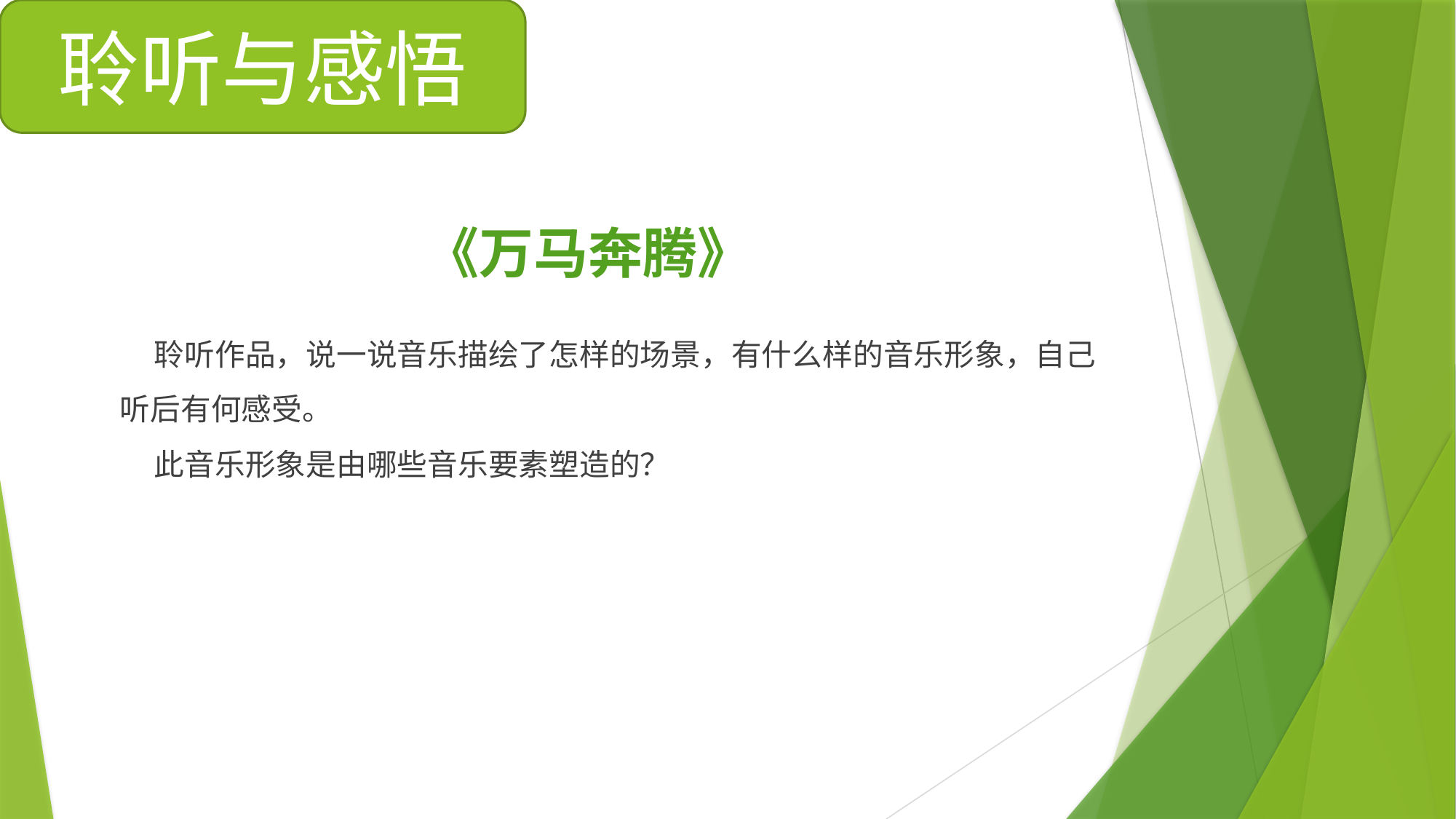

聆听与感悟
《万马奔腾》
    聆听作品，说一说音乐描绘了怎样的场景，有什么样的音乐形象，自己听后有何感受。
    此音乐形象是由哪些音乐要素塑造的？